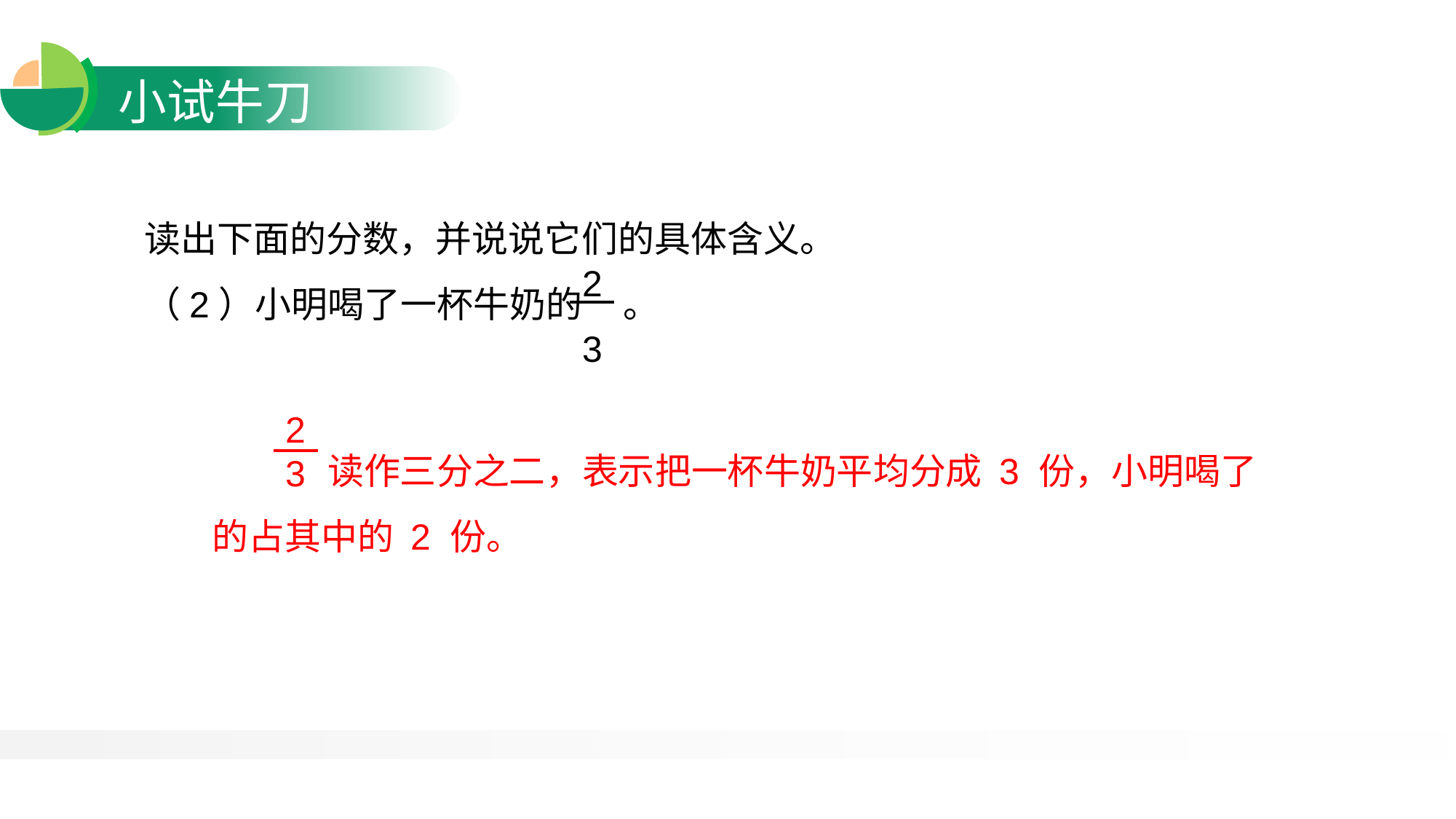

读出下面的分数，并说说它们的具体含义。
（2）小明喝了一杯牛奶的     。
2
3
2
3
             读作三分之二，表示把一杯牛奶平均分成 3 份，小明喝了的占其中的 2 份。